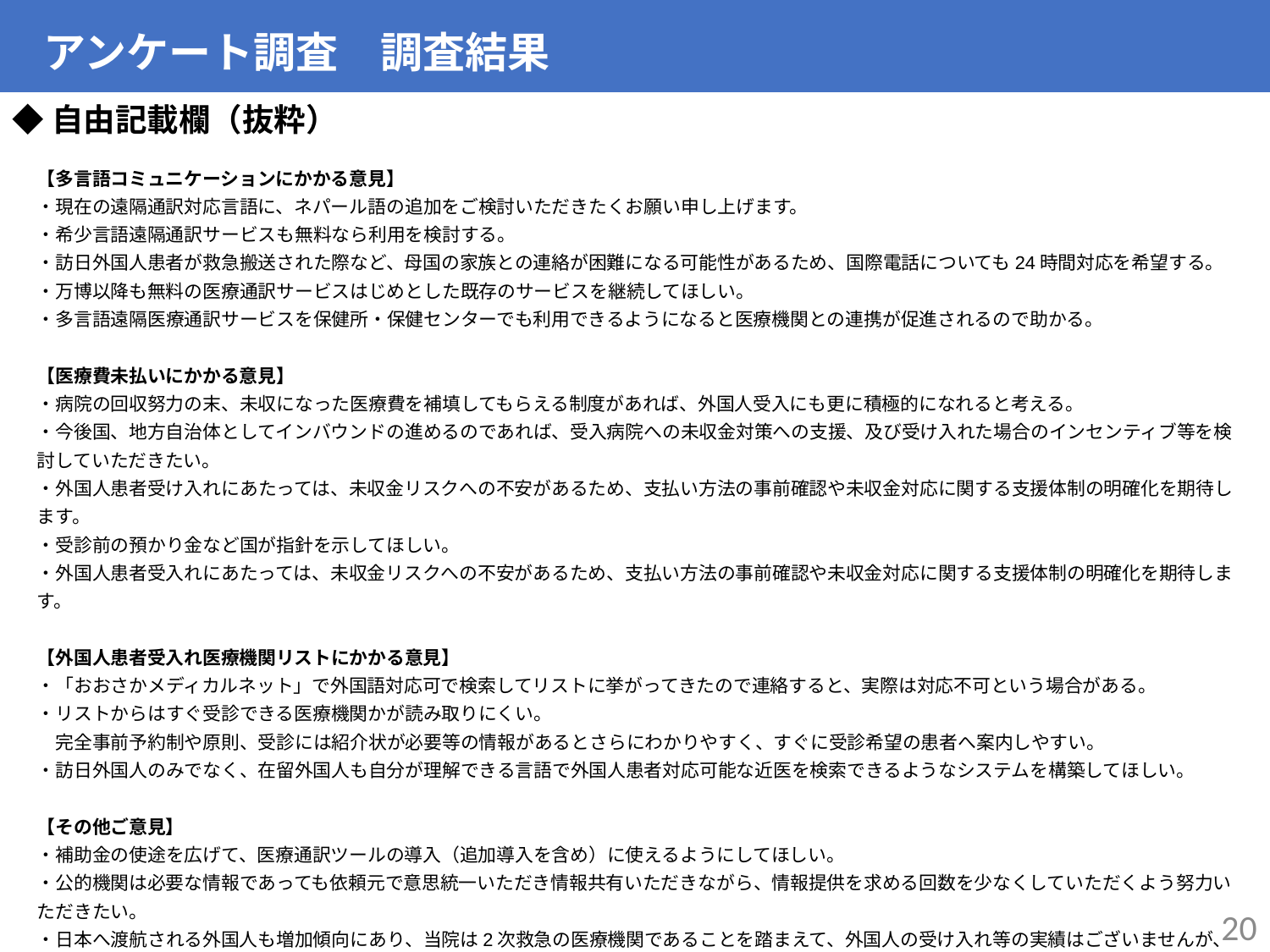

アンケート調査　調査結果
◆自由記載欄（抜粋）

【多言語コミュニケーションにかかる意見】
・現在の遠隔通訳対応言語に、ネパール語の追加をご検討いただきたくお願い申し上げます。
・希少言語遠隔通訳サービスも無料なら利用を検討する。
・訪日外国人患者が救急搬送された際など、母国の家族との連絡が困難になる可能性があるため、国際電話についても24時間対応を希望する。
・万博以降も無料の医療通訳サービスはじめとした既存のサービスを継続してほしい。
・多言語遠隔医療通訳サービスを保健所・保健センターでも利用できるようになると医療機関との連携が促進されるので助かる。

【医療費未払いにかかる意見】
・病院の回収努力の末、未収になった医療費を補填してもらえる制度があれば、外国人受入にも更に積極的になれると考える。
・今後国、地方自治体としてインバウンドの進めるのであれば、受入病院への未収金対策への支援、及び受け入れた場合のインセンティブ等を検討していただきたい。
・外国人患者受け入れにあたっては、未収金リスクへの不安があるため、支払い方法の事前確認や未収金対応に関する支援体制の明確化を期待します。
・受診前の預かり金など国が指針を示してほしい。
・外国人患者受入れにあたっては、未収金リスクへの不安があるため、支払い方法の事前確認や未収金対応に関する支援体制の明確化を期待します。

【外国人患者受入れ医療機関リストにかかる意見】
・「おおさかメディカルネット」で外国語対応可で検索してリストに挙がってきたので連絡すると、実際は対応不可という場合がある。
・リストからはすぐ受診できる医療機関かが読み取りにくい。
　完全事前予約制や原則、受診には紹介状が必要等の情報があるとさらにわかりやすく、すぐに受診希望の患者へ案内しやすい。
・訪日外国人のみでなく、在留外国人も自分が理解できる言語で外国人患者対応可能な近医を検索できるようなシステムを構築してほしい。

【その他ご意見】
・補助金の使途を広げて、医療通訳ツールの導入（追加導入を含め）に使えるようにしてほしい。
・公的機関は必要な情報であっても依頼元で意思統一いただき情報共有いただきながら、情報提供を求める回数を少なくしていただくよう努力いただきたい。
・日本へ渡航される外国人も増加傾向にあり、当院は2次救急の医療機関であることを踏まえて、外国人の受け入れ等の実績はございませんが、外国人対応の際は
　「外国人患者受入れにおける医療機関等向け各種支援サービス」がある事の認識をもち、活用をさせていただきます。

20